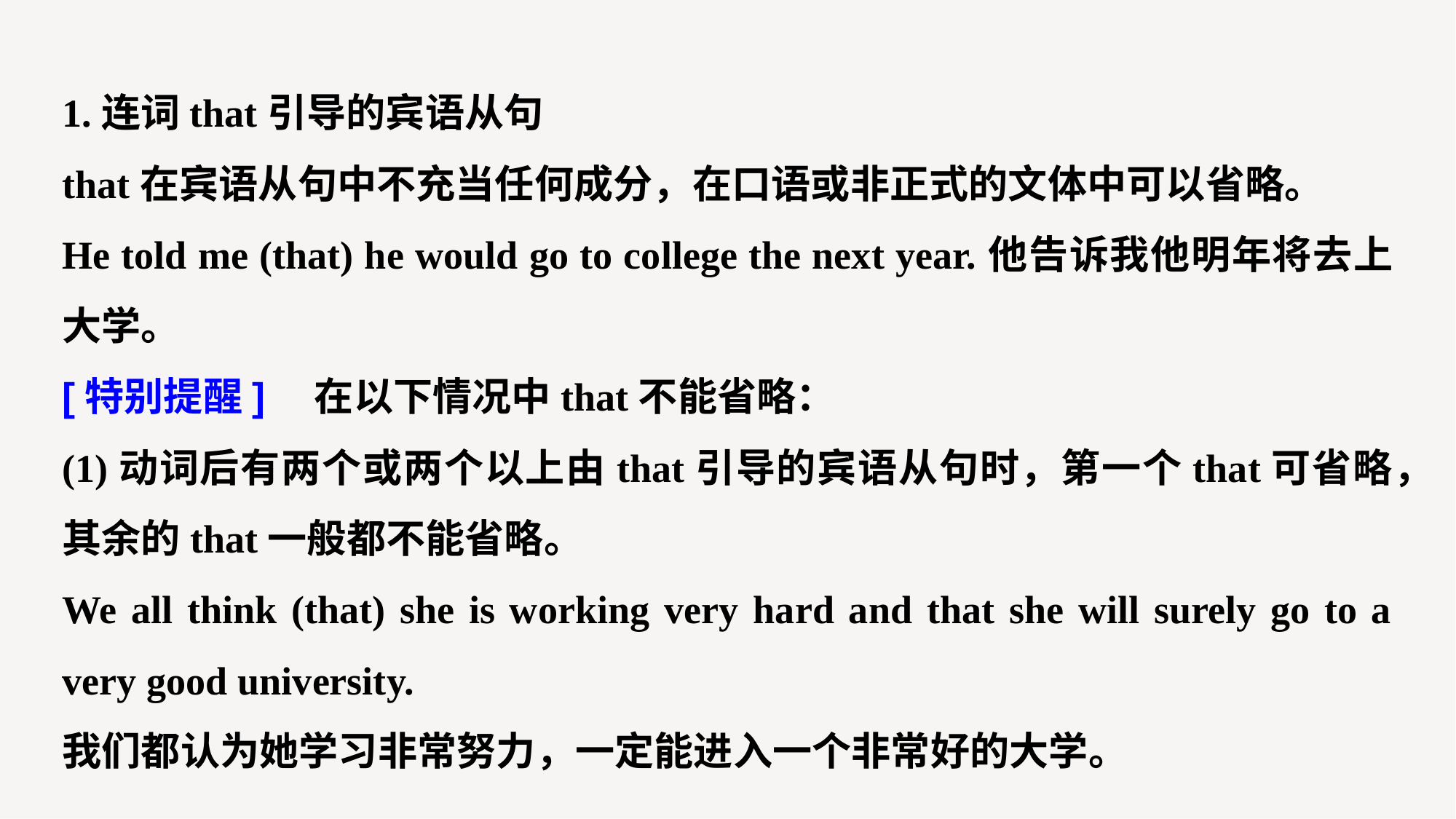

1.连词that引导的宾语从句
that在宾语从句中不充当任何成分，在口语或非正式的文体中可以省略。
He told me (that) he would go to college the next year.他告诉我他明年将去上大学。
[特别提醒]　在以下情况中that不能省略：
(1)动词后有两个或两个以上由that引导的宾语从句时，第一个that可省略，其余的that一般都不能省略。
We all think (that) she is working very hard and that she will surely go to a very good university.
我们都认为她学习非常努力，一定能进入一个非常好的大学。